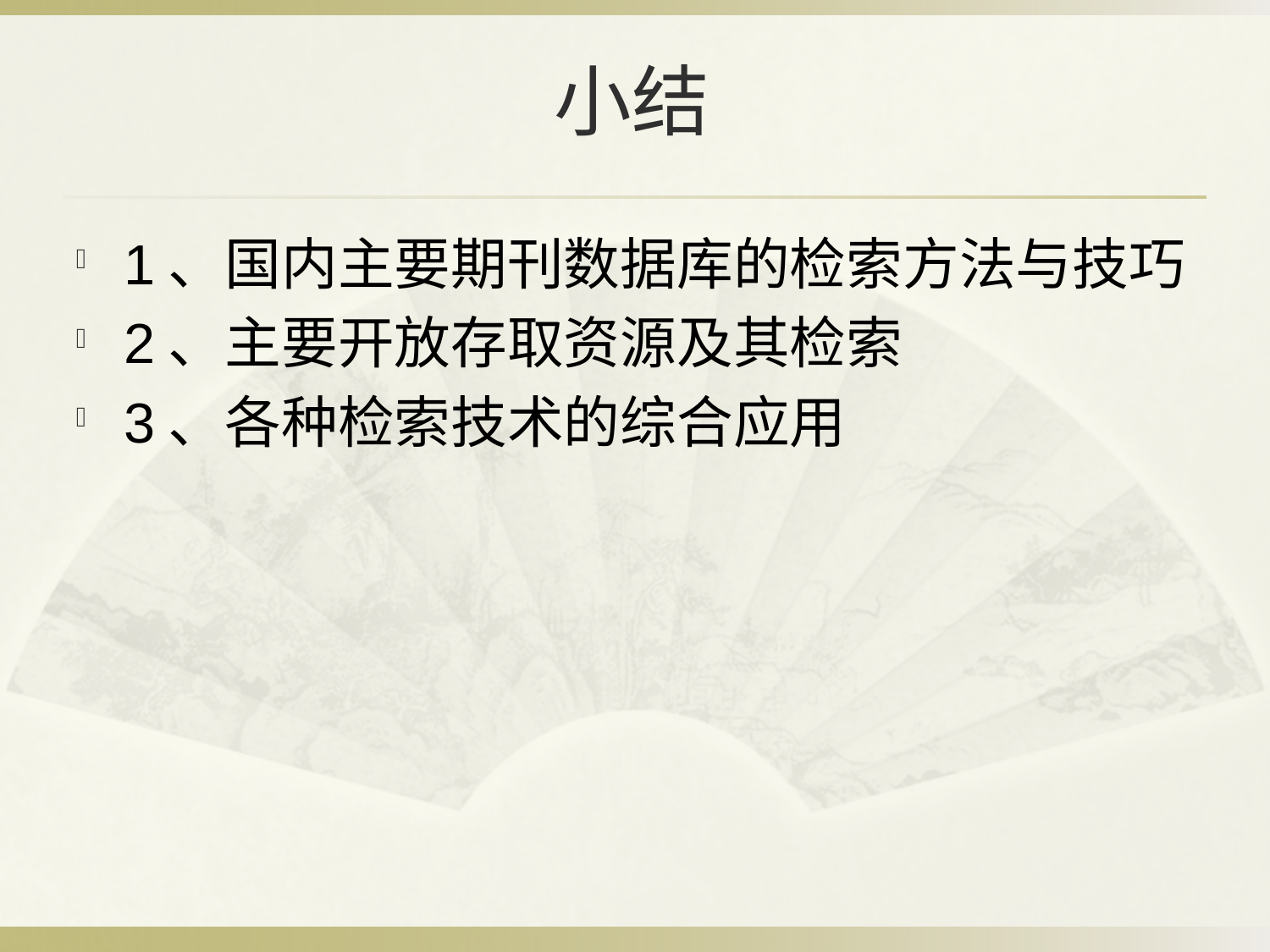

# 小结
1、国内主要期刊数据库的检索方法与技巧
2、主要开放存取资源及其检索
3、各种检索技术的综合应用